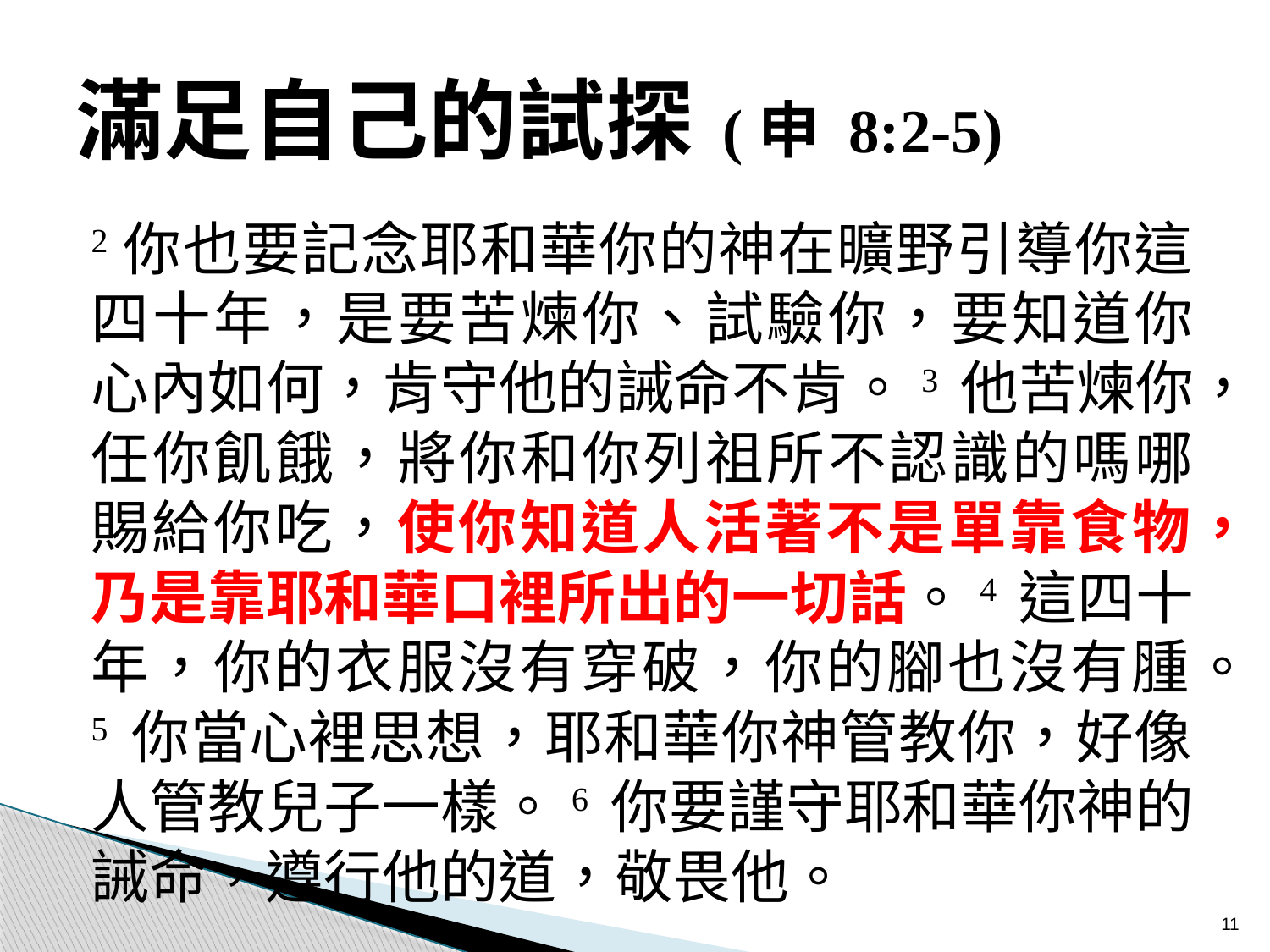

# 滿足自己的試探 (申 8:2-5)
2你也要記念耶和華你的神在曠野引導你這四十年，是要苦煉你、試驗你，要知道你心內如何，肯守他的誡命不肯。3 他苦煉你，任你飢餓，將你和你列祖所不認識的嗎哪賜給你吃，使你知道人活著不是單靠食物，乃是靠耶和華口裡所出的一切話。4 這四十年，你的衣服沒有穿破，你的腳也沒有腫。5 你當心裡思想，耶和華你神管教你，好像人管教兒子一樣。6 你要謹守耶和華你神的誡命，遵行他的道，敬畏他。
11